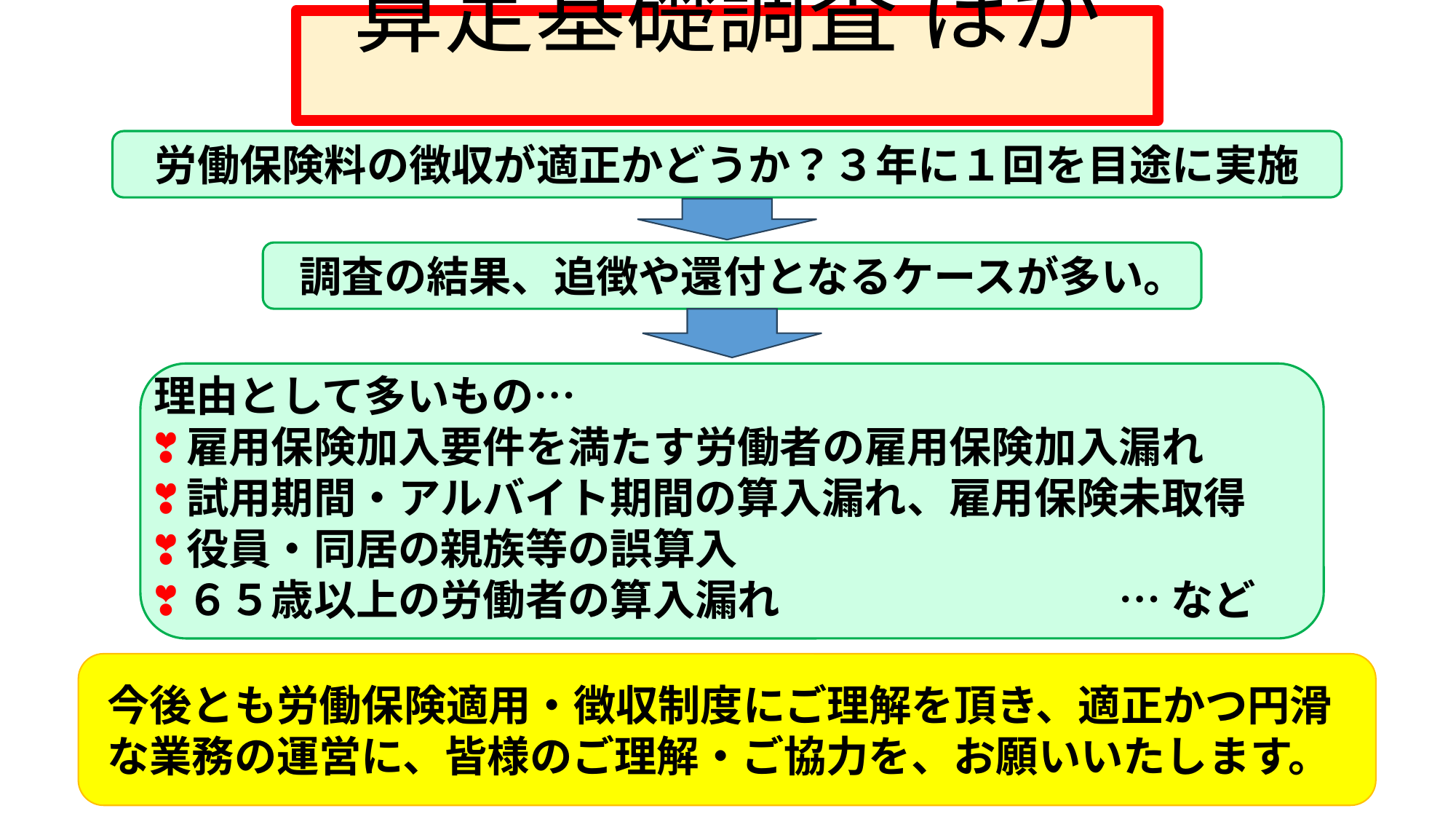

算定基礎調査 ほか
労働保険料の徴収が適正かどうか？３年に１回を目途に実施

調査の結果、追徴や還付となるケースが多い。

理由として多いもの…
❣ 雇用保険加入要件を満たす労働者の雇用保険加入漏れ
❣ 試用期間・アルバイト期間の算入漏れ、雇用保険未取得
❣ 役員・同居の親族等の誤算入
❣ ６５歳以上の労働者の算入漏れ　　　　　　　　… など
今後とも労働保険適用・徴収制度にご理解を頂き、適正かつ円滑な業務の運営に、皆様のご理解・ご協力を、お願いいたします。